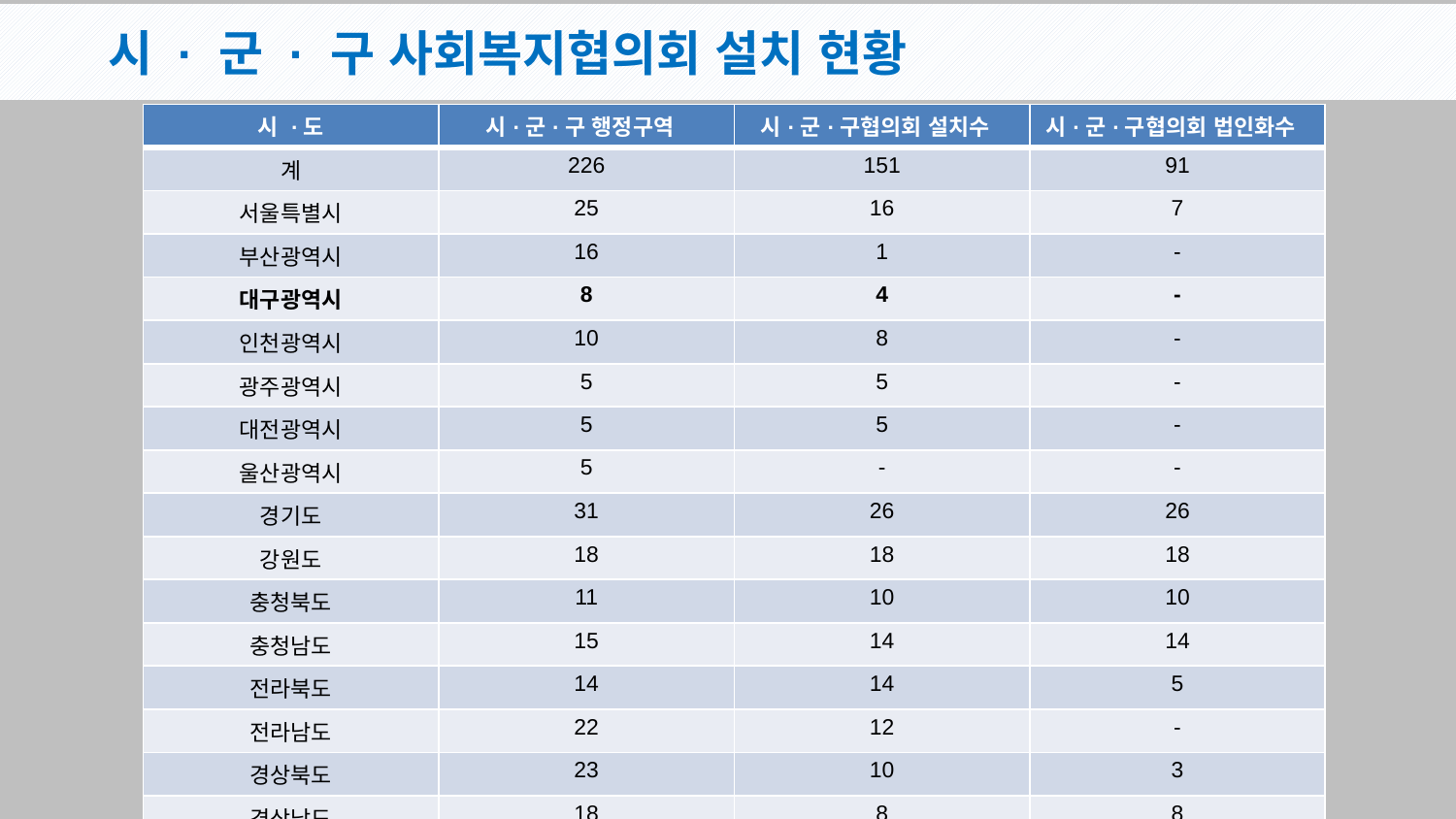

# 시 · 군 · 구 사회복지협의회 설치 현황
| 시 ·도 | 시·군·구 행정구역 | 시·군·구협의회 설치수 | 시·군·구협의회 법인화수 |
| --- | --- | --- | --- |
| 계 | 226 | 151 | 91 |
| 서울특별시 | 25 | 16 | 7 |
| 부산광역시 | 16 | 1 | - |
| 대구광역시 | 8 | 4 | - |
| 인천광역시 | 10 | 8 | - |
| 광주광역시 | 5 | 5 | - |
| 대전광역시 | 5 | 5 | - |
| 울산광역시 | 5 | - | - |
| 경기도 | 31 | 26 | 26 |
| 강원도 | 18 | 18 | 18 |
| 충청북도 | 11 | 10 | 10 |
| 충청남도 | 15 | 14 | 14 |
| 전라북도 | 14 | 14 | 5 |
| 전라남도 | 22 | 12 | - |
| 경상북도 | 23 | 10 | 3 |
| 경상남도 | 18 | 8 | 8 |
| 제주특별자치도 | - | - | - |
| 세종특별자치도 | - | - | - |